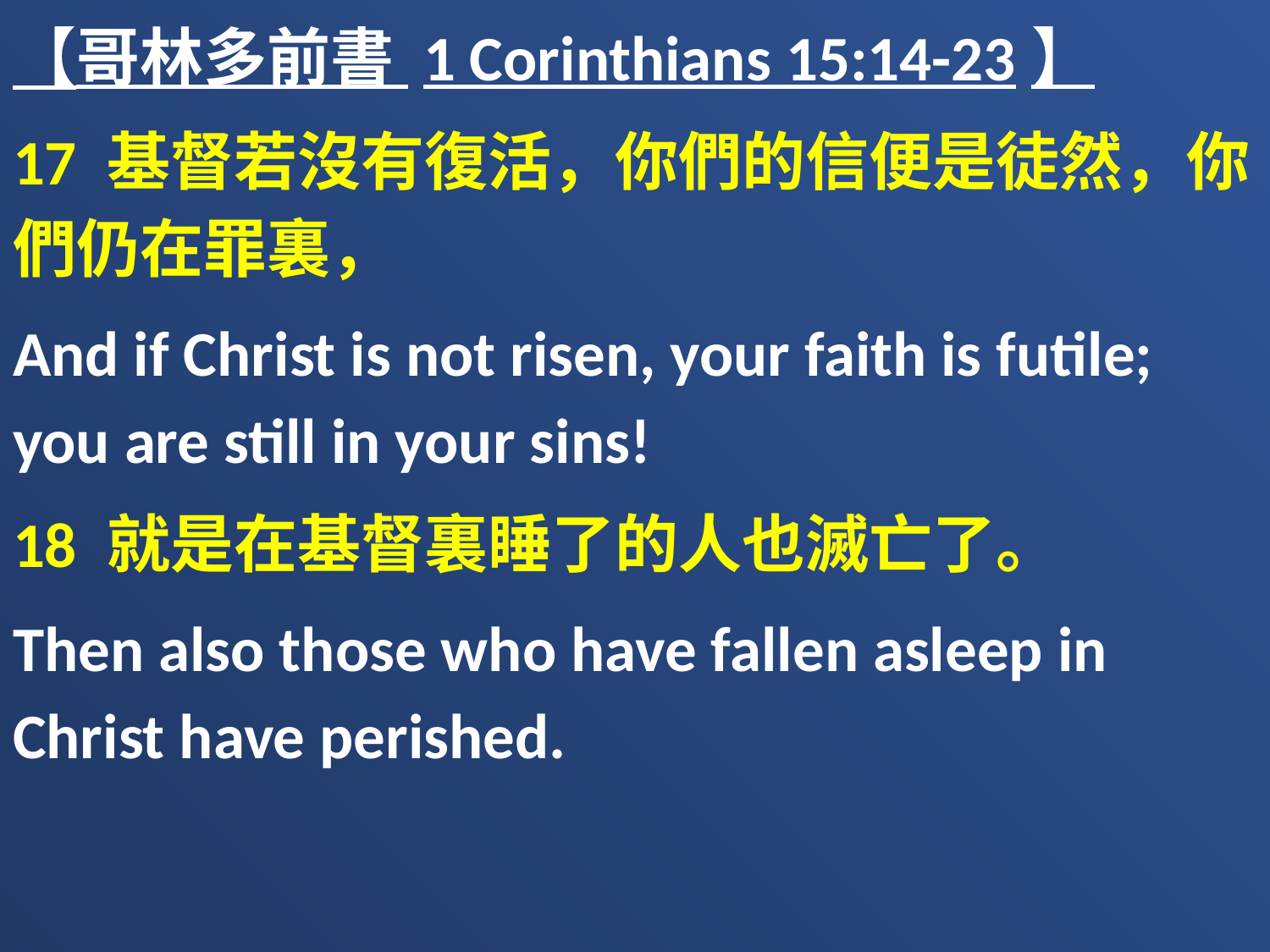

【哥林多前書 1 Corinthians 15:14-23】
17 基督若沒有復活，你們的信便是徒然，你們仍在罪裏，
And if Christ is not risen, your faith is futile; you are still in your sins!
18 就是在基督裏睡了的人也滅亡了。
Then also those who have fallen asleep in Christ have perished.